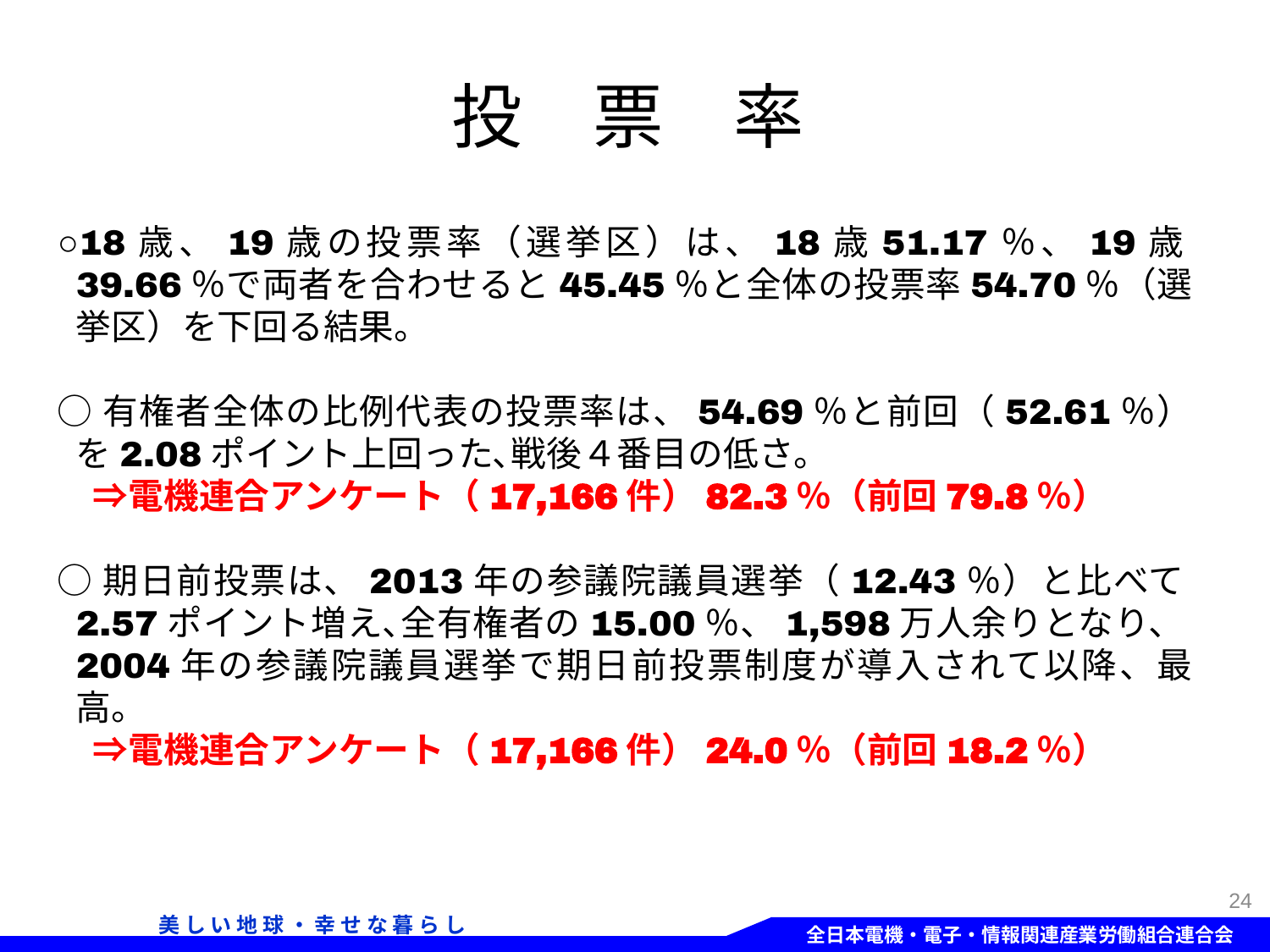

投　票　率
○18歳、19歳の投票率（選挙区）は、18歳51.17％、19歳39.66％で両者を合わせると45.45％と全体の投票率54.70％（選挙区）を下回る結果。

○有権者全体の比例代表の投票率は、54.69％と前回（52.61％）を2.08ポイント上回った､戦後４番目の低さ。
　⇒電機連合アンケート（17,166件）82.3％（前回79.8％）

○期日前投票は、2013年の参議院議員選挙（12.43％）と比べて2.57ポイント増え､全有権者の15.00％、1,598万人余りとなり、2004年の参議院議員選挙で期日前投票制度が導入されて以降、最高。
　⇒電機連合アンケート（17,166件）24.0％（前回18.2％）
24